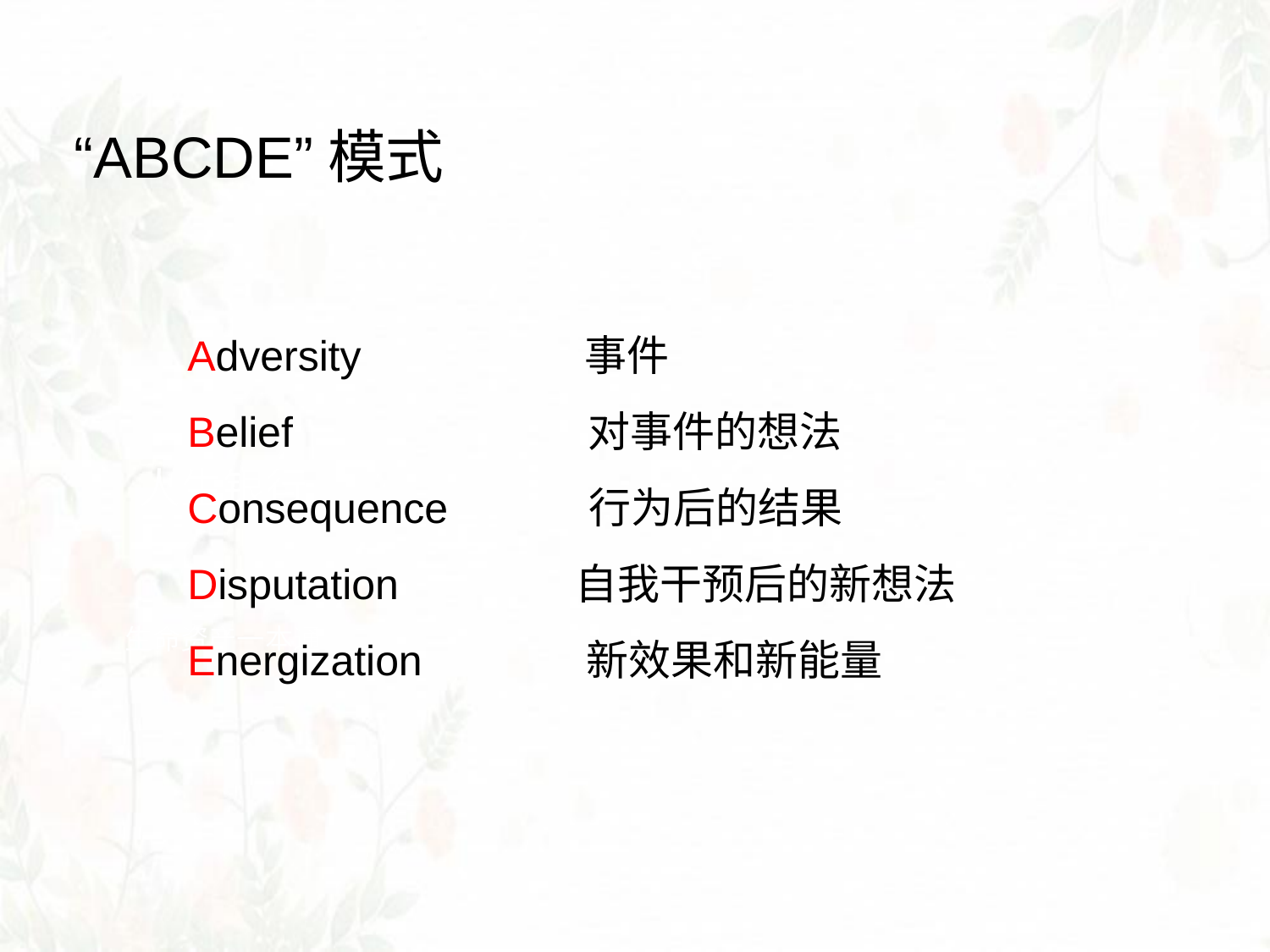

“ABCDE”模式
Adversity                  事件
Belief                        对事件的想法
Consequence           行为后的结果
Disputation              自我干预后的新想法
Energization             新效果和新能量
人生银行

生命资产一本通